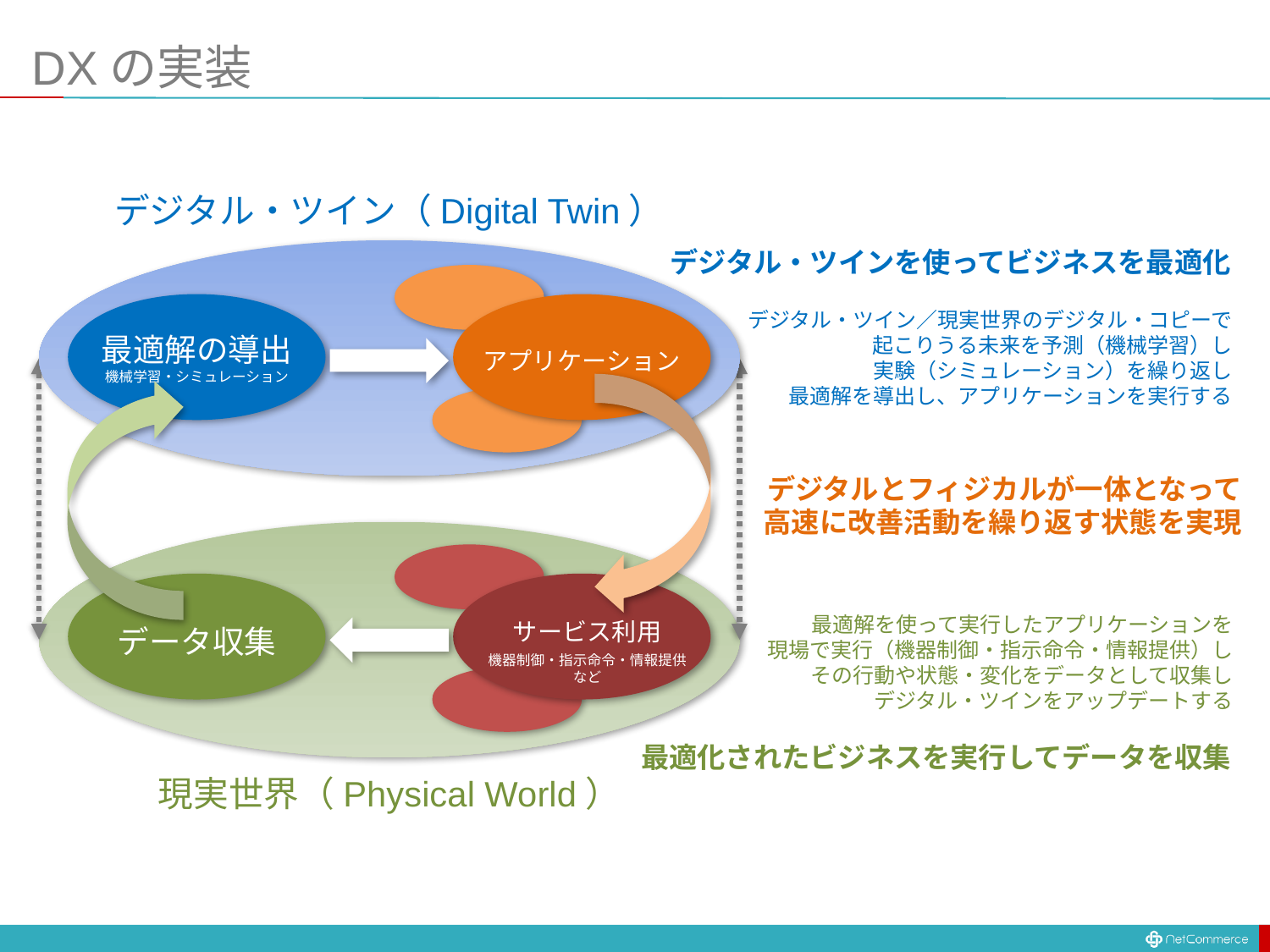

# DXの実装
デジタル・ツイン（Digital Twin）
デジタル・ツインを使ってビジネスを最適化
デジタル・ツイン／現実世界のデジタル・コピーで
起こりうる未来を予測（機械学習）し
実験（シミュレーション）を繰り返し
最適解を導出し、アプリケーションを実行する

最適解の導出
機械学習・シミュレーション

アプリケーション

デジタルとフィジカルが一体となって
高速に改善活動を繰り返す状態を実現

最適解を使って実行したアプリケーションを
現場で実行（機器制御・指示命令・情報提供）し
その行動や状態・変化をデータとして収集し
デジタル・ツインをアップデートする
最適化されたビジネスを実行してデータを収集
サービス利用
データ収集

機器制御・指示命令・情報提供
など

現実世界（Physical World）